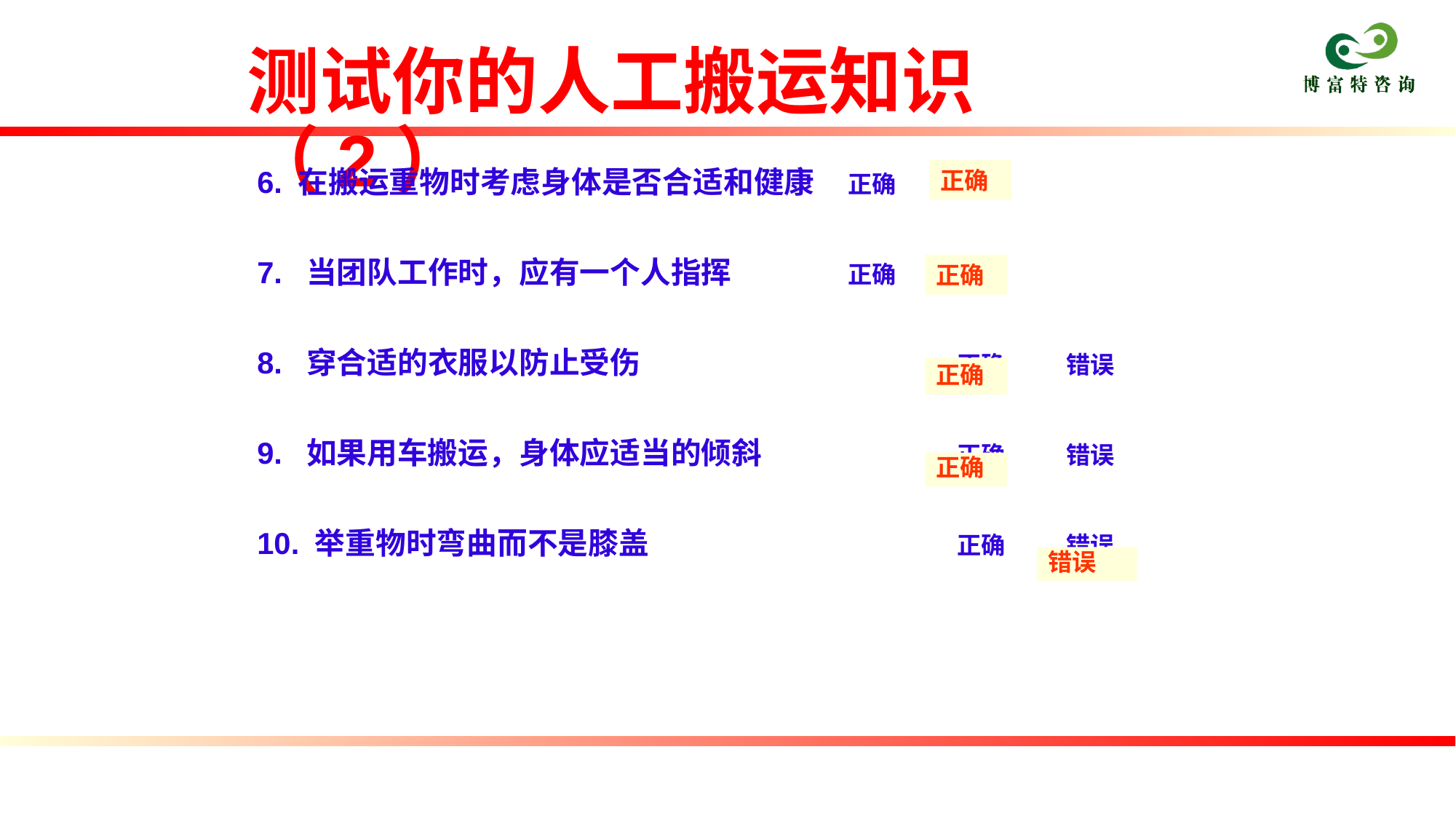

# 测试你的人工搬运知识（2）
6. 在搬运重物时考虑身体是否合适和健康	正确	错误

7.  当团队工作时，应有一个人指挥		正确	错误

8.  穿合适的衣服以防止受伤			正确	错误

9.  如果用车搬运，身体应适当的倾斜		正确	错误

10. 举重物时弯曲而不是膝盖			正确	错误

正确
正确
正确
正确
错误